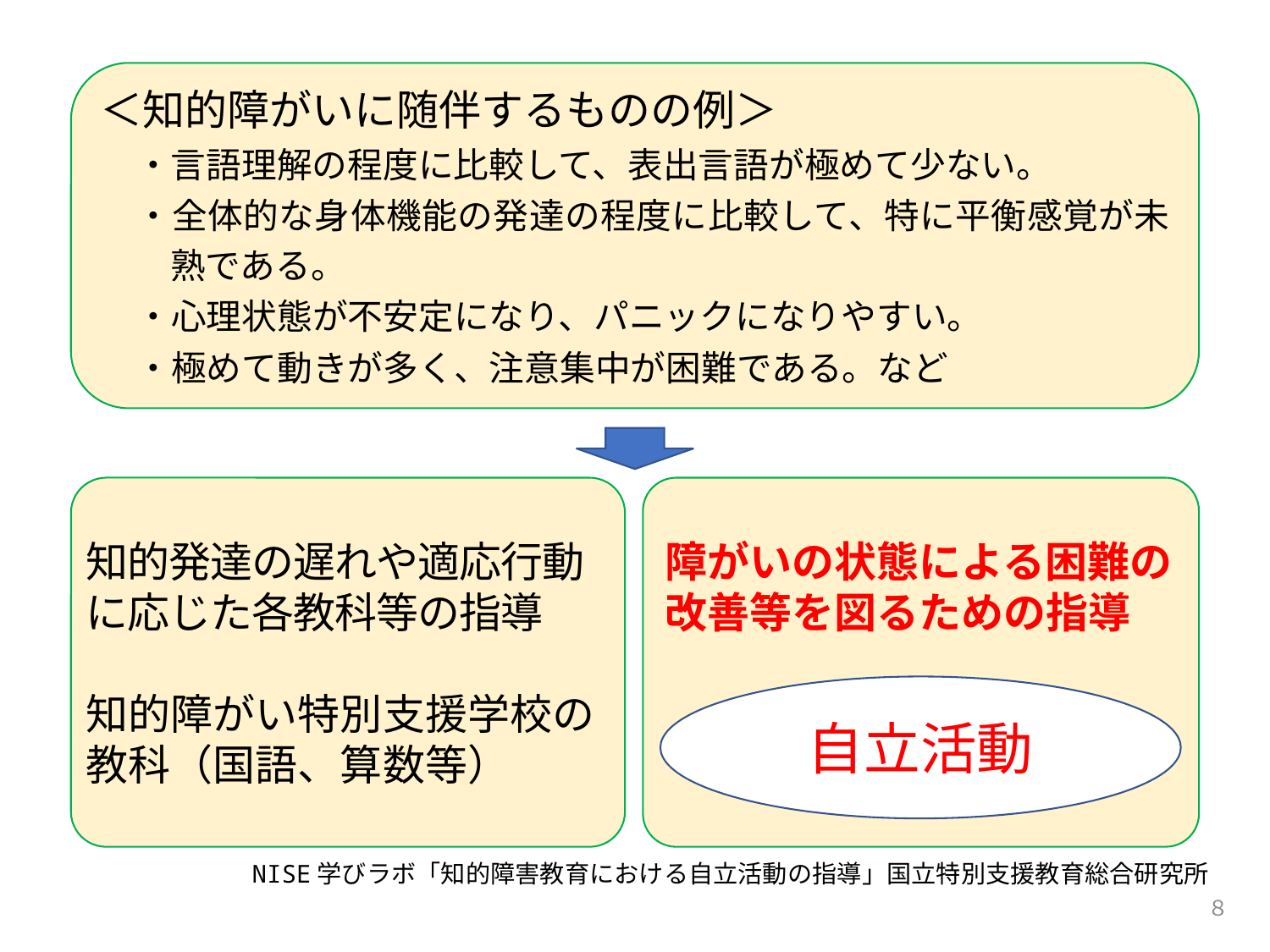

＜知的障がいに随伴するものの例＞
　・言語理解の程度に比較して、表出言語が極めて少ない。
　・全体的な身体機能の発達の程度に比較して、特に平衡感覚が未熟である。
　・心理状態が不安定になり、パニックになりやすい。
　・極めて動きが多く、注意集中が困難である。など

知的発達の遅れや適応行動に応じた各教科等の指導

知的障がい特別支援学校の教科（国語、算数等）
障がいの状態による困難の改善等を図るための指導

自立活動
NISE学びラボ「知的障害教育における自立活動の指導」国立特別支援教育総合研究所
８